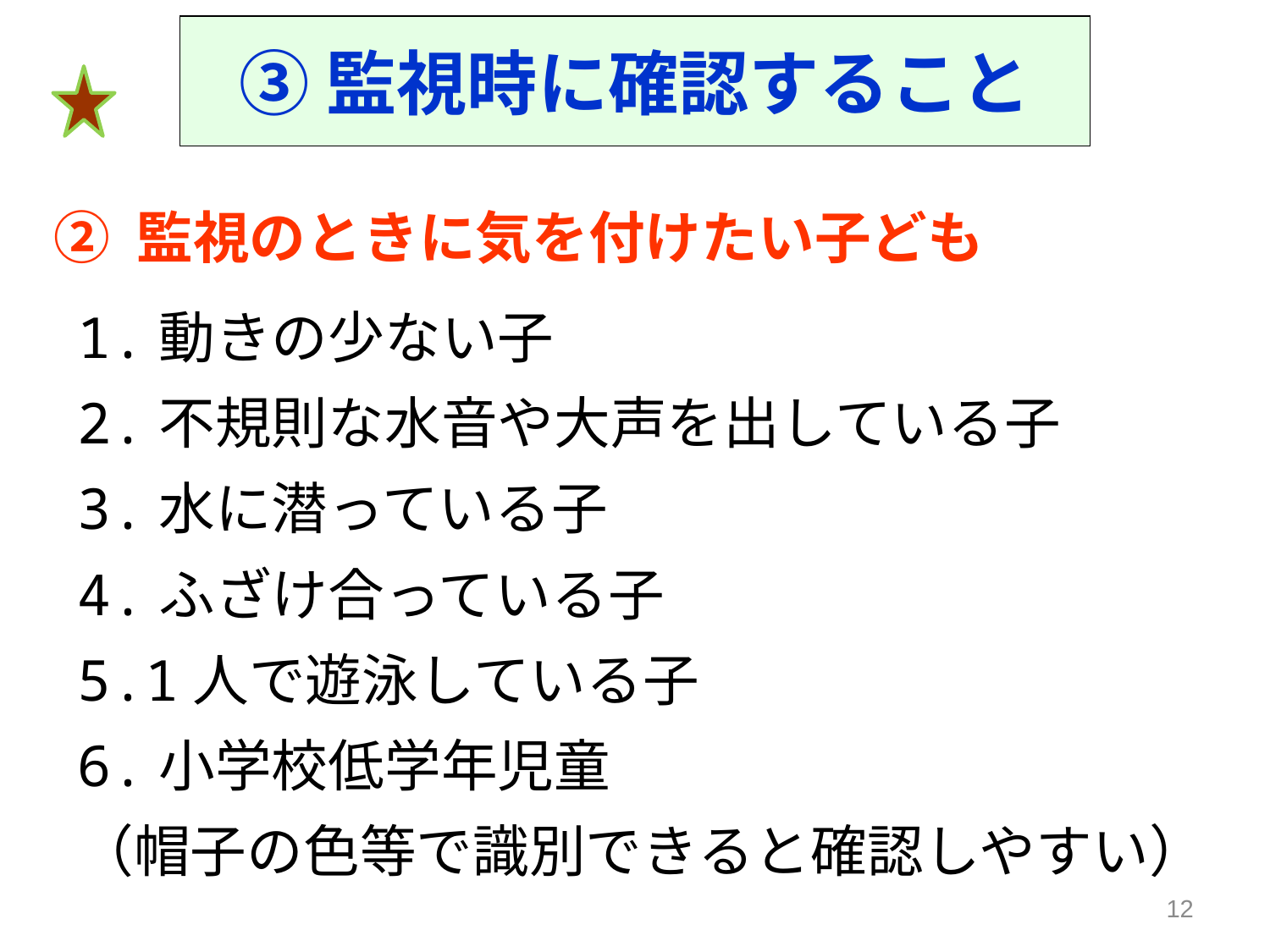

③監視時に確認すること

② 監視のときに気を付けたい子ども
1.動きの少ない子
2.不規則な水音や大声を出している子
3.水に潜っている子
4.ふざけ合っている子
5.1人で遊泳している子
6.小学校低学年児童
（帽子の色等で識別できると確認しやすい）
12